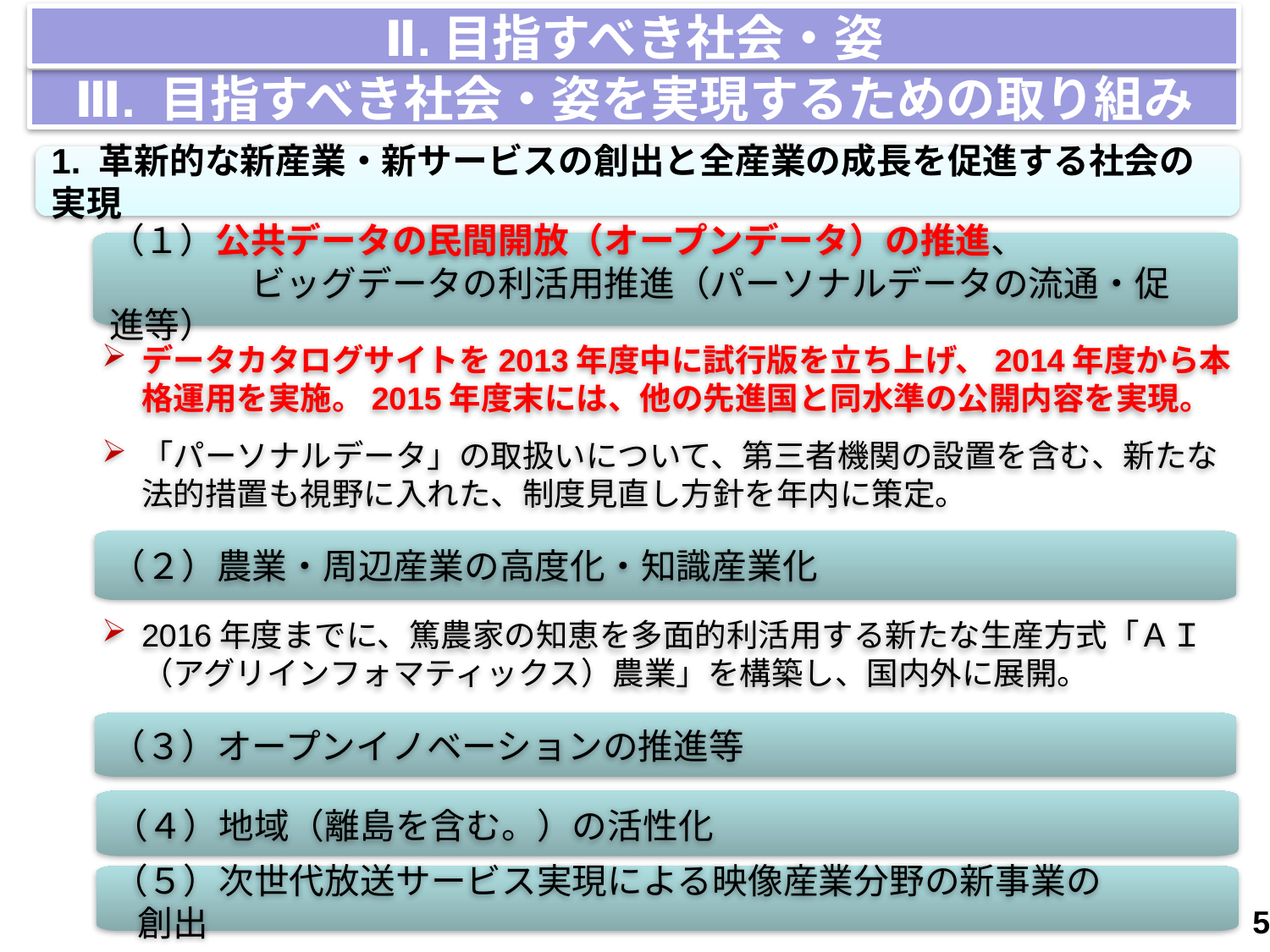

Ⅱ.目指すべき社会・姿
Ⅲ. 目指すべき社会・姿を実現するための取り組み
1. 革新的な新産業・新サービスの創出と全産業の成長を促進する社会の実現

（１）公共データの民間開放（オープンデータ）の推進、
　　　　ビッグデータの利活用推進（パーソナルデータの流通・促進等）
データカタログサイトを2013年度中に試行版を立ち上げ、2014年度から本格運用を実施。2015年度末には、他の先進国と同水準の公開内容を実現。

「パーソナルデータ」の取扱いについて、第三者機関の設置を含む、新たな法的措置も視野に入れた、制度見直し方針を年内に策定。

（２）農業・周辺産業の高度化・知識産業化
2016年度までに、篤農家の知恵を多面的利活用する新たな生産方式「ＡＩ（アグリインフォマティックス）農業」を構築し、国内外に展開。
（３）オープンイノベーションの推進等

（４）地域（離島を含む。）の活性化

（５）次世代放送サービス実現による映像産業分野の新事業の創出
5